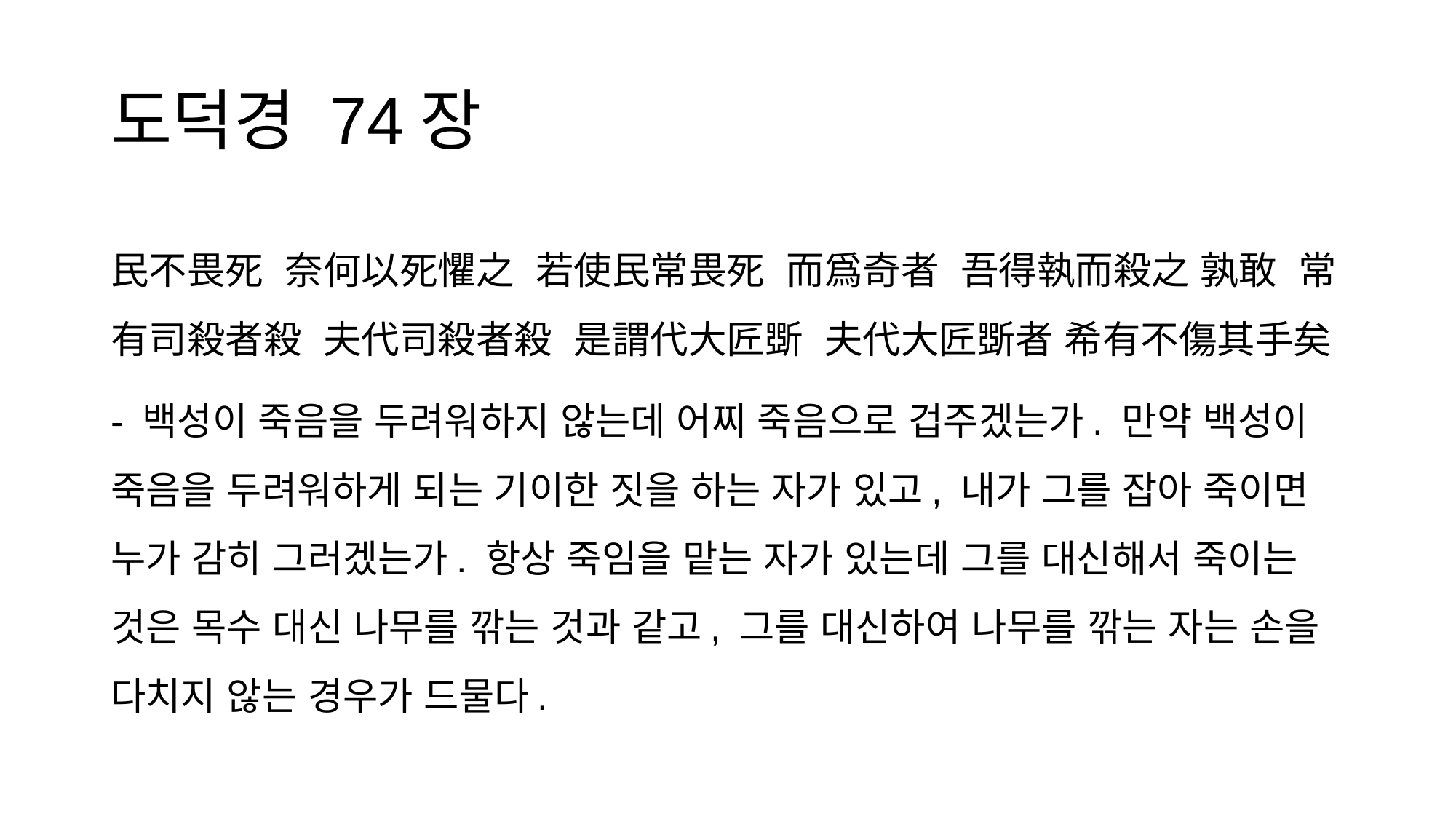

# 도덕경 74장
民不畏死  奈何以死懼之  若使民常畏死  而爲奇者  吾得執而殺之 孰敢  常有司殺者殺  夫代司殺者殺  是謂代大匠斲  夫代大匠斲者 希有不傷其手矣
- 백성이 죽음을 두려워하지 않는데 어찌 죽음으로 겁주겠는가. 만약 백성이 죽음을 두려워하게 되는 기이한 짓을 하는 자가 있고, 내가 그를 잡아 죽이면 누가 감히 그러겠는가. 항상 죽임을 맡는 자가 있는데 그를 대신해서 죽이는 것은 목수 대신 나무를 깎는 것과 같고, 그를 대신하여 나무를 깎는 자는 손을 다치지 않는 경우가 드물다.